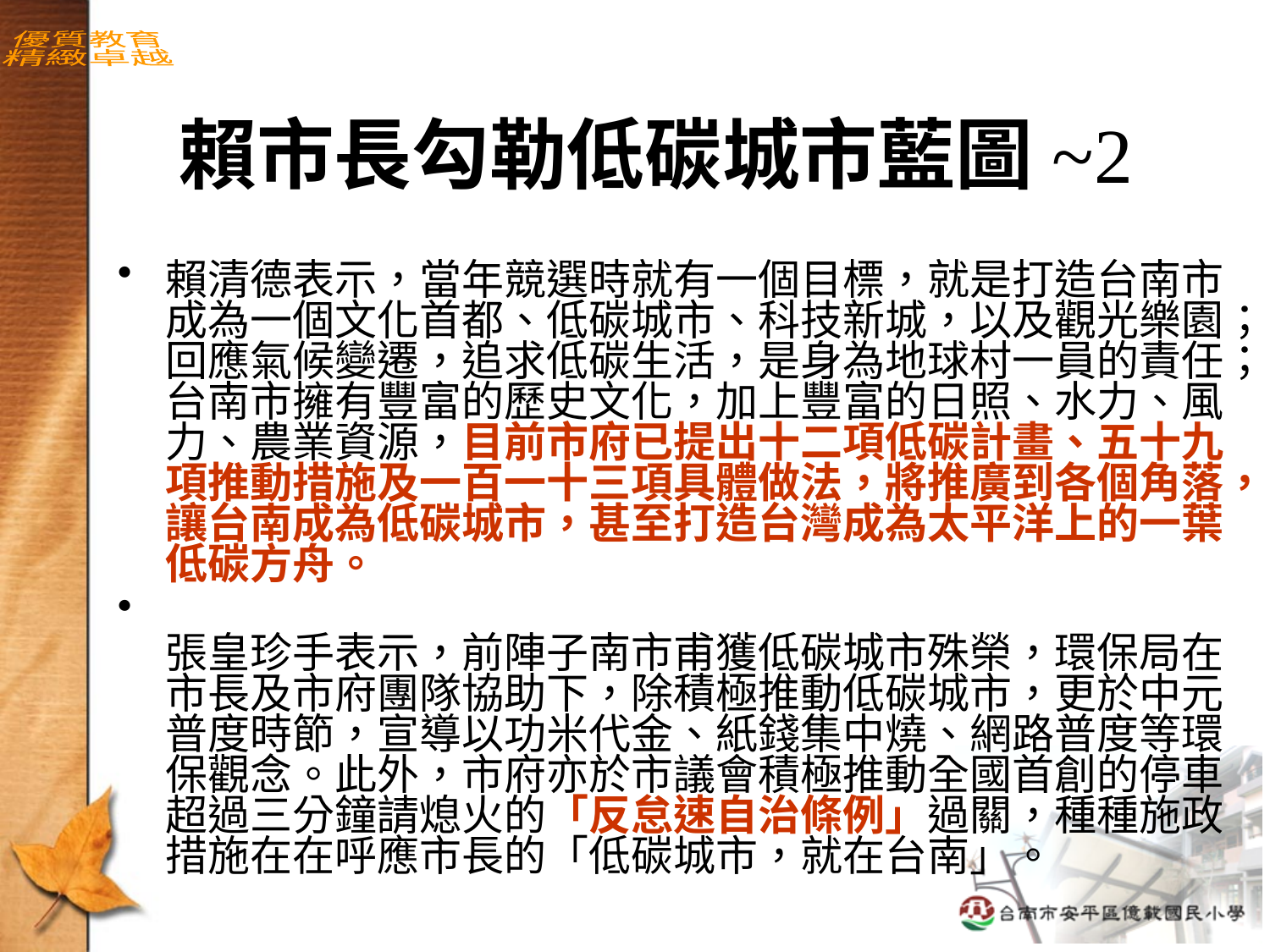

賴市長勾勒低碳城市藍圖~2
賴清德表示，當年競選時就有一個目標，就是打造台南市成為一個文化首都、低碳城市、科技新城，以及觀光樂園；回應氣候變遷，追求低碳生活，是身為地球村一員的責任；台南市擁有豐富的歷史文化，加上豐富的日照、水力、風力、農業資源，目前市府已提出十二項低碳計畫、五十九項推動措施及一百一十三項具體做法，將推廣到各個角落，讓台南成為低碳城市，甚至打造台灣成為太平洋上的一葉低碳方舟。
張皇珍手表示，前陣子南市甫獲低碳城市殊榮，環保局在市長及市府團隊協助下，除積極推動低碳城市，更於中元普度時節，宣導以功米代金、紙錢集中燒、網路普度等環保觀念。此外，市府亦於市議會積極推動全國首創的停車超過三分鐘請熄火的「反怠速自治條例」過關，種種施政措施在在呼應市長的「低碳城市，就在台南」。